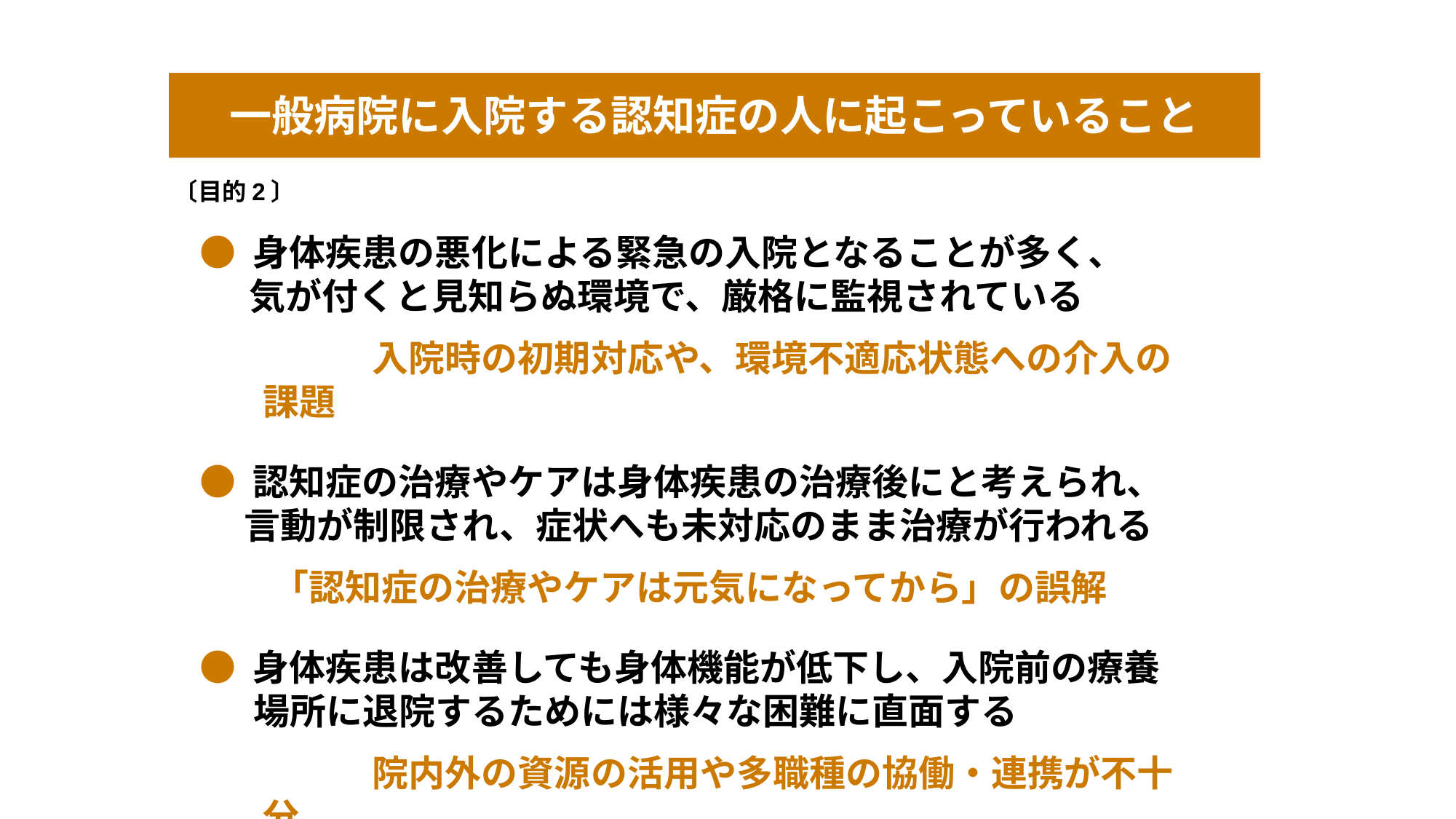

一般病院に入院する認知症の人に起こっていること
〔目的2〕
● 身体疾患の悪化による緊急の入院となることが多く、
     気が付くと見知らぬ環境で、厳格に監視されている
　　	入院時の初期対応や、環境不適応状態への介入の課題
● 認知症の治療やケアは身体疾患の治療後にと考えられ、
　 言動が制限され、症状へも未対応のまま治療が行われる
　　「認知症の治療やケアは元気になってから」の誤解
● 身体疾患は改善しても身体機能が低下し、入院前の療養場所に退院するためには様々な困難に直面する
　　	院内外の資源の活用や多職種の協働・連携が不十分